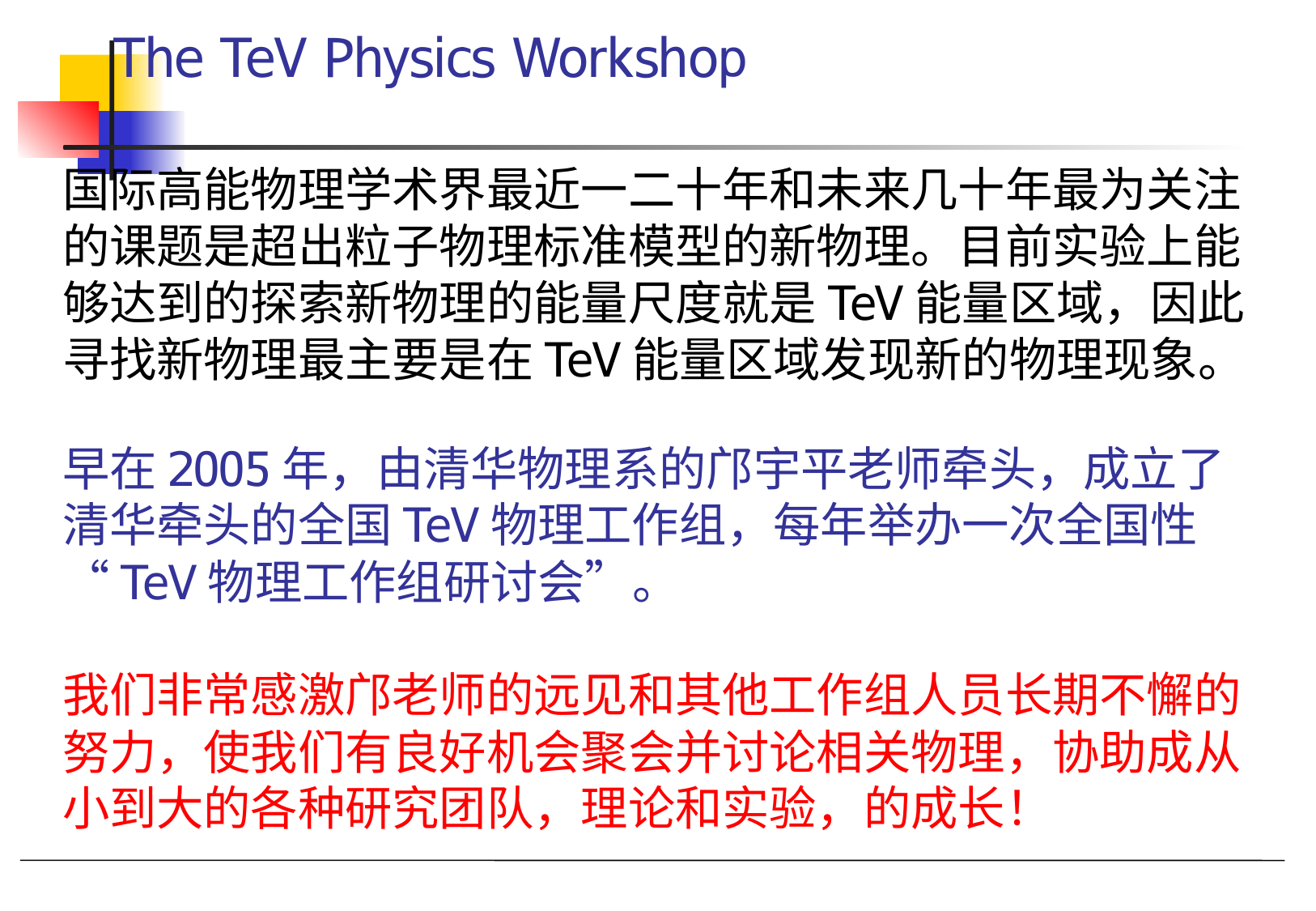

The TeV Physics Workshop
国际高能物理学术界最近一二十年和未来几十年最为关注的课题是超出粒子物理标准模型的新物理。目前实验上能够达到的探索新物理的能量尺度就是TeV能量区域，因此寻找新物理最主要是在TeV能量区域发现新的物理现象。

早在2005年，由清华物理系的邝宇平老师牵头，成立了清华牵头的全国TeV物理工作组，每年举办一次全国性 “TeV物理工作组研讨会”。

我们非常感激邝老师的远见和其他工作组人员长期不懈的努力，使我们有良好机会聚会并讨论相关物理，协助成从小到大的各种研究团队，理论和实验，的成长！

2